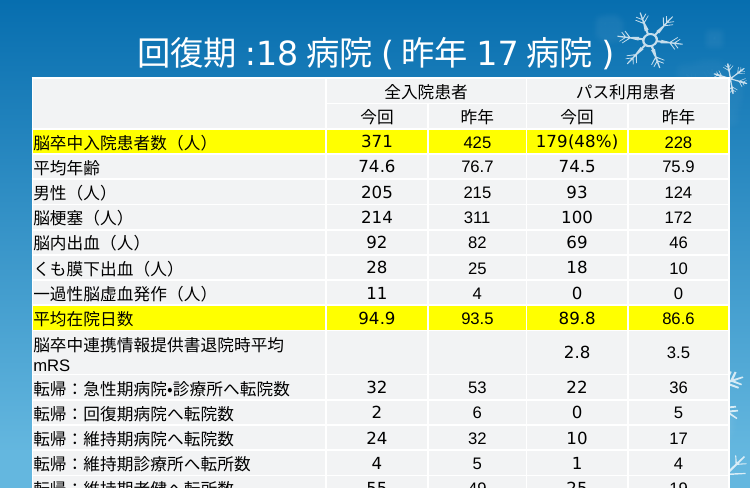

# 回復期:18病院(昨年17病院)
|  | 全入院患者 |  | パス利用患者 |  |
| --- | --- | --- | --- | --- |
|  | 今回 | 昨年 | 今回 | 昨年 |
| 脳卒中入院患者数（人） | 371 | 425 | 179(48%) | 228 |
| 平均年齢 | 74.6 | 76.7 | 74.5 | 75.9 |
| 男性（人） | 205 | 215 | 93 | 124 |
| 脳梗塞（人） | 214 | 311 | 100 | 172 |
| 脳内出血（人） | 92 | 82 | 69 | 46 |
| くも膜下出血（人） | 28 | 25 | 18 | 10 |
| 一過性脳虚血発作（人） | 11 | 4 | 0 | 0 |
| 平均在院日数 | 94.9 | 93.5 | 89.8 | 86.6 |
| 脳卒中連携情報提供書退院時平均mRS |  |  | 2.8 | 3.5 |
| 転帰：急性期病院・診療所へ転院数 | 32 | 53 | 22 | 36 |
| 転帰：回復期病院へ転院数 | 2 | 6 | 0 | 5 |
| 転帰：維持期病院へ転院数 | 24 | 32 | 10 | 17 |
| 転帰：維持期診療所へ転所数 | 4 | 5 | 1 | 4 |
| 転帰：維持期老健へ転所数 | 55 | 49 | 25 | 19 |
| 転帰：在宅復帰患者数 | 238(64%) | 258 | 115(64%) | 143 |
| 転帰：死亡数 | 16 | 22 | 6 | 5 |